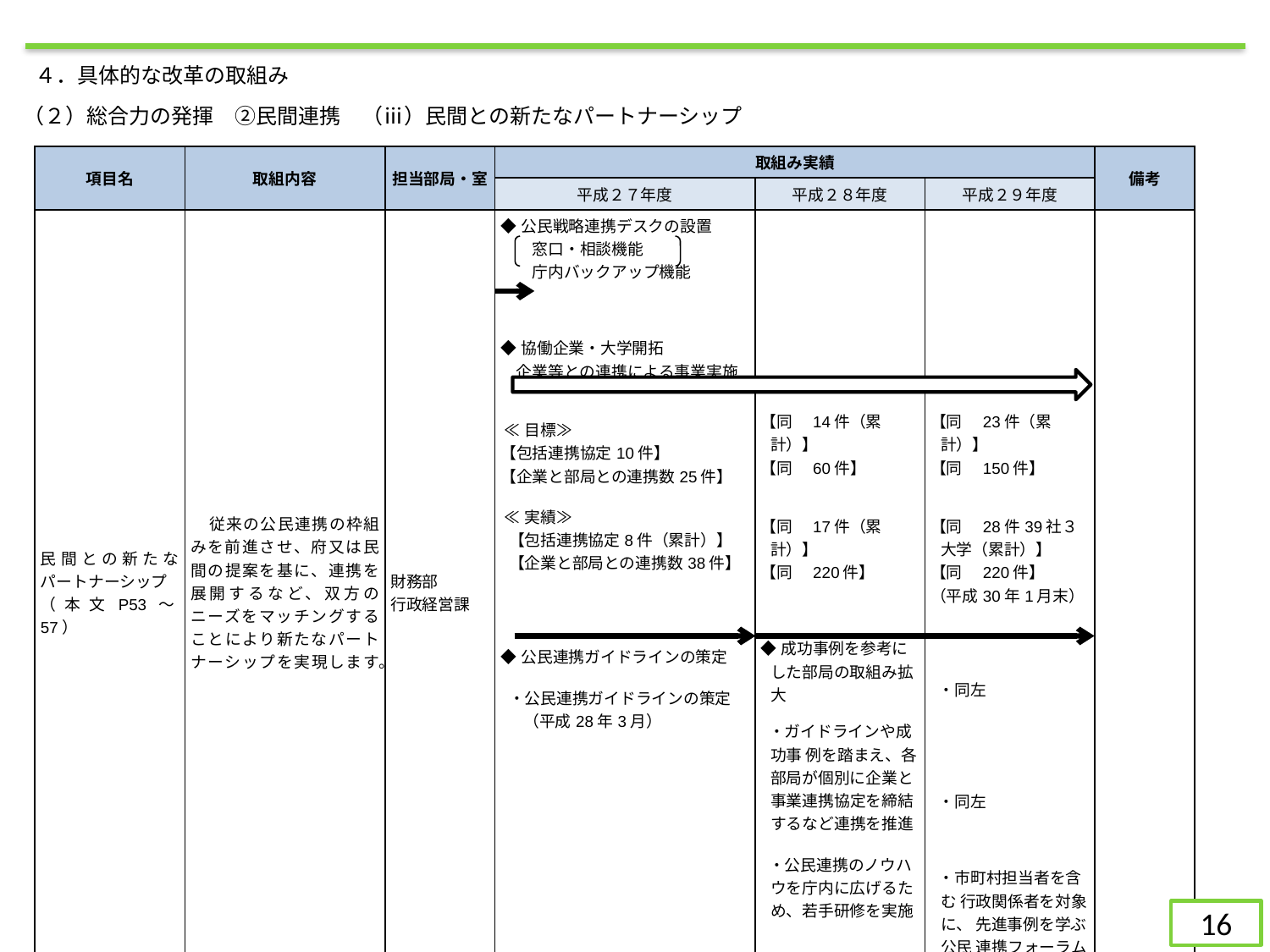

４．具体的な改革の取組み
（２）総合力の発揮　②民間連携　（ⅲ）民間との新たなパートナーシップ
| 項目名 | 取組内容 | 担当部局・室 | 取組み実績 |  |  | 備考 |
| --- | --- | --- | --- | --- | --- | --- |
|  |  |  | 平成２７年度 | 平成２８年度 | 平成２９年度 |  |
| 民間との新たなパートナーシップ （本文P53～57） | 従来の公民連携の枠組みを前進させ、府又は民間の提案を基に、連携を展開するなど、双方のニーズをマッチングすることにより新たなパートナーシップを実現します。 | 財務部 行政経営課 | ◆公民戦略連携デスクの設置 　　窓口・相談機能 　　庁内バックアップ機能    ◆協働企業・大学開拓 　企業等との連携による事業実施   ≪目標≫ 【包括連携協定10件】 【企業と部局との連携数25件】 ≪実績≫  【包括連携協定8件（累計）】 【企業と部局との連携数38件】 ◆公民連携ガイドラインの策定 ・公民連携ガイドラインの策定 　 （平成28年3月） | 【同　14件（累計）】 【同　60件】   【同　17件（累計）】 【同　220件】 ◆成功事例を参考にした部局の取組み拡大 ・ガイドラインや成功事 例を踏まえ、各部局が個別に企業と事業連携協定を締結するなど連携を推進  ・公民連携のノウハウを庁内に広げるため、若手研修を実施 | 【同　23件（累計）】 【同　150件】   【同　28件39社３大学（累計）】 【同　220件】 （平成30年1月末） ・同左 ・同左 ・市町村担当者を含む 行政関係者を対象に、 先進事例を学ぶ公民 連携フォーラムを実施 |  |

16